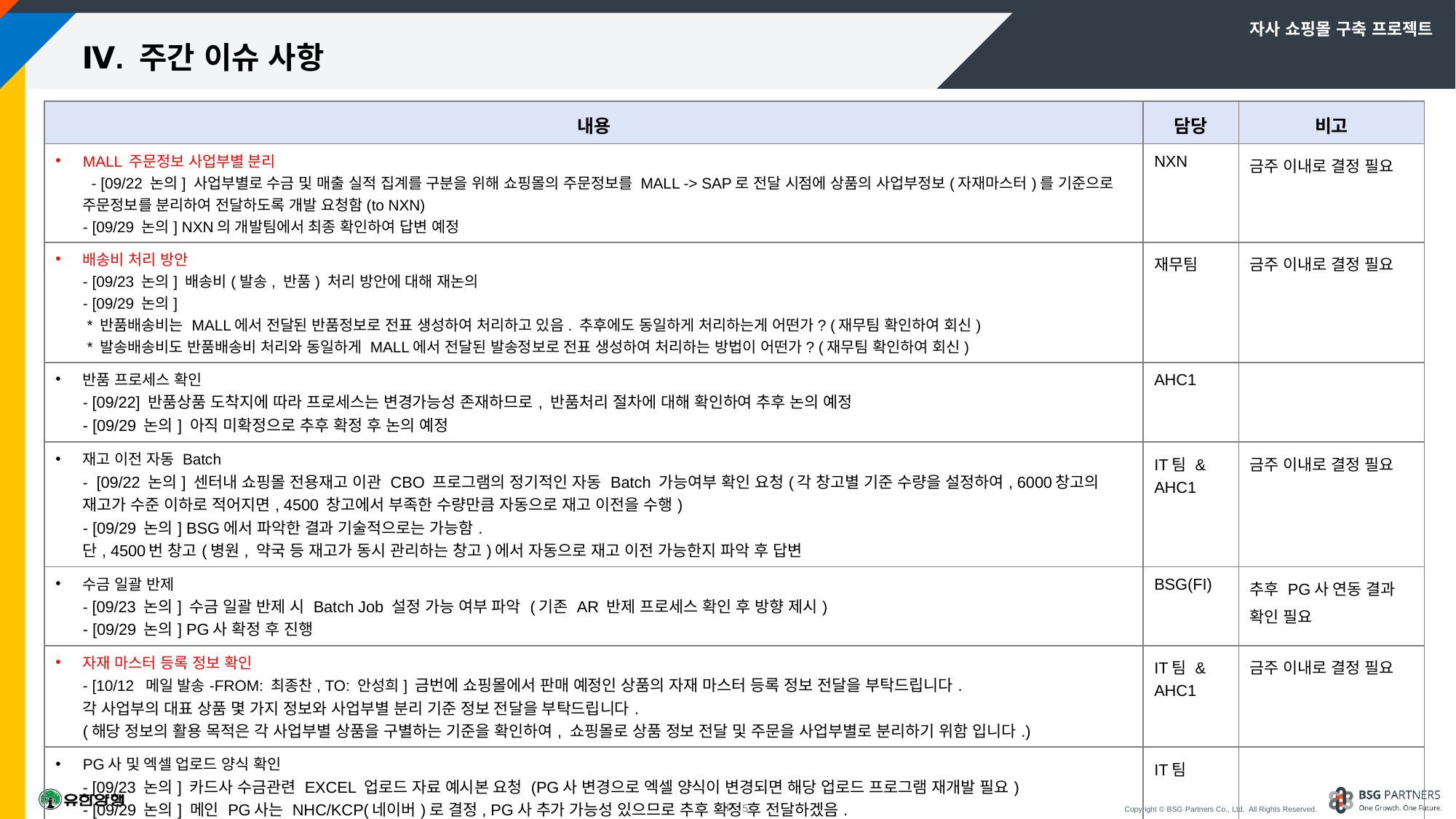

# Ⅳ. 주간 이슈 사항
| 내용 | 담당 | 비고 |
| --- | --- | --- |
| MALL 주문정보 사업부별 분리 - [09/22 논의] 사업부별로 수금 및 매출 실적 집계를 구분을 위해 쇼핑몰의 주문정보를 MALL -> SAP로 전달 시점에 상품의 사업부정보(자재마스터)를 기준으로 주문정보를 분리하여 전달하도록 개발 요청함(to NXN) - [09/29 논의] NXN의 개발팀에서 최종 확인하여 답변 예정 | NXN | 금주 이내로 결정 필요 |
| 배송비 처리 방안 - [09/23 논의] 배송비(발송, 반품) 처리 방안에 대해 재논의 - [09/29 논의] \* 반품배송비는 MALL에서 전달된 반품정보로 전표 생성하여 처리하고 있음. 추후에도 동일하게 처리하는게 어떤가? (재무팀 확인하여 회신) \* 발송배송비도 반품배송비 처리와 동일하게 MALL에서 전달된 발송정보로 전표 생성하여 처리하는 방법이 어떤가? (재무팀 확인하여 회신) | 재무팀 | 금주 이내로 결정 필요 |
| 반품 프로세스 확인 - [09/22] 반품상품 도착지에 따라 프로세스는 변경가능성 존재하므로, 반품처리 절차에 대해 확인하여 추후 논의 예정 - [09/29 논의] 아직 미확정으로 추후 확정 후 논의 예정 | AHC1 |  |
| 재고 이전 자동 Batch -  [09/22 논의] 센터내 쇼핑몰 전용재고 이관 CBO 프로그램의 정기적인 자동 Batch 가능여부 확인 요청(각 창고별 기준 수량을 설정하여, 6000창고의 재고가 수준 이하로 적어지면, 4500 창고에서 부족한 수량만큼 자동으로 재고 이전을 수행) - [09/29 논의] BSG에서 파악한 결과 기술적으로는 가능함. 단, 4500번 창고(병원, 약국 등 재고가 동시 관리하는 창고)에서 자동으로 재고 이전 가능한지 파악 후 답변 | IT팀 & AHC1 | 금주 이내로 결정 필요 |
| 수금 일괄 반제 - [09/23 논의] 수금 일괄 반제 시 Batch Job 설정 가능 여부 파악 (기존 AR 반제 프로세스 확인 후 방향 제시) - [09/29 논의] PG사 확정 후 진행 | BSG(FI) | 추후 PG사 연동 결과 확인 필요 |
| 자재 마스터 등록 정보 확인 - [10/12 메일 발송-FROM: 최종찬, TO: 안성희] 금번에 쇼핑몰에서 판매 예정인 상품의 자재 마스터 등록 정보 전달을 부탁드립니다. 각 사업부의 대표 상품 몇 가지 정보와 사업부별 분리 기준 정보 전달을 부탁드립니다. (해당 정보의 활용 목적은 각 사업부별 상품을 구별하는 기준을 확인하여, 쇼핑몰로 상품 정보 전달 및 주문을 사업부별로 분리하기 위함 입니다.) | IT팀 & AHC1 | 금주 이내로 결정 필요 |
| PG사 및 엑셀 업로드 양식 확인 - [09/23 논의] 카드사 수금관련 EXCEL 업로드 자료 예시본 요청 (PG사 변경으로 엑셀 양식이 변경되면 해당 업로드 프로그램 재개발 필요) - [09/29 논의] 메인 PG사는 NHC/KCP(네이버)로 결정, PG사 추가 가능성 있으므로 추후 확정 후 전달하겠음. - [10/11 메일 발송: FROM: 한진웅, TO: 전승훈] PG사 매입내역 업로드 프로그램의 양식은 첨부와 같습니다.(기존 프로그램에서 다운받았습니다) 논의되었던 대로 다수의 PG사라 하더라도, 업로드 하실때는 아공통 양식대로만 업로드 해주시면 별도의 개발공수가 필요 없을 것 같습니다. 확인하여 답변 부탁드립니다. | IT팀 |  |